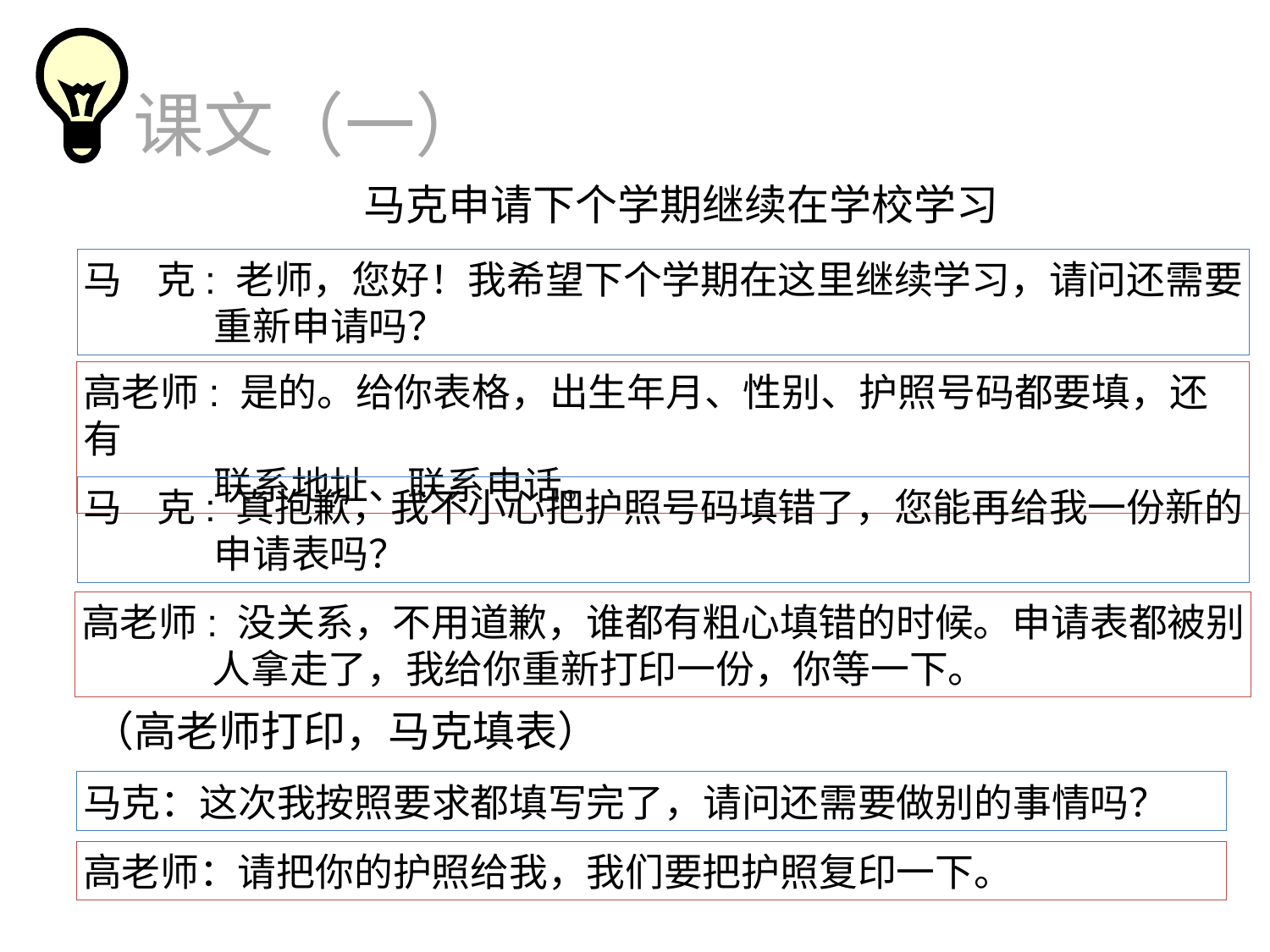

课文（一）
马克申请下个学期继续在学校学习
马    克: 老师，您好！我希望下个学期在这里继续学习，请问还需要
              重新申请吗？
高老师: 是的。给你表格，出生年月、性别、护照号码都要填，还有
              联系地址、联系电话。
马    克: 真抱歉，我不小心把护照号码填错了，您能再给我一份新的
              申请表吗？
高老师: 没关系，不用道歉，谁都有粗心填错的时候。申请表都被别
              人拿走了，我给你重新打印一份，你等一下。
（高老师打印，马克填表）
马克：这次我按照要求都填写完了，请问还需要做别的事情吗？
高老师：请把你的护照给我，我们要把护照复印一下。